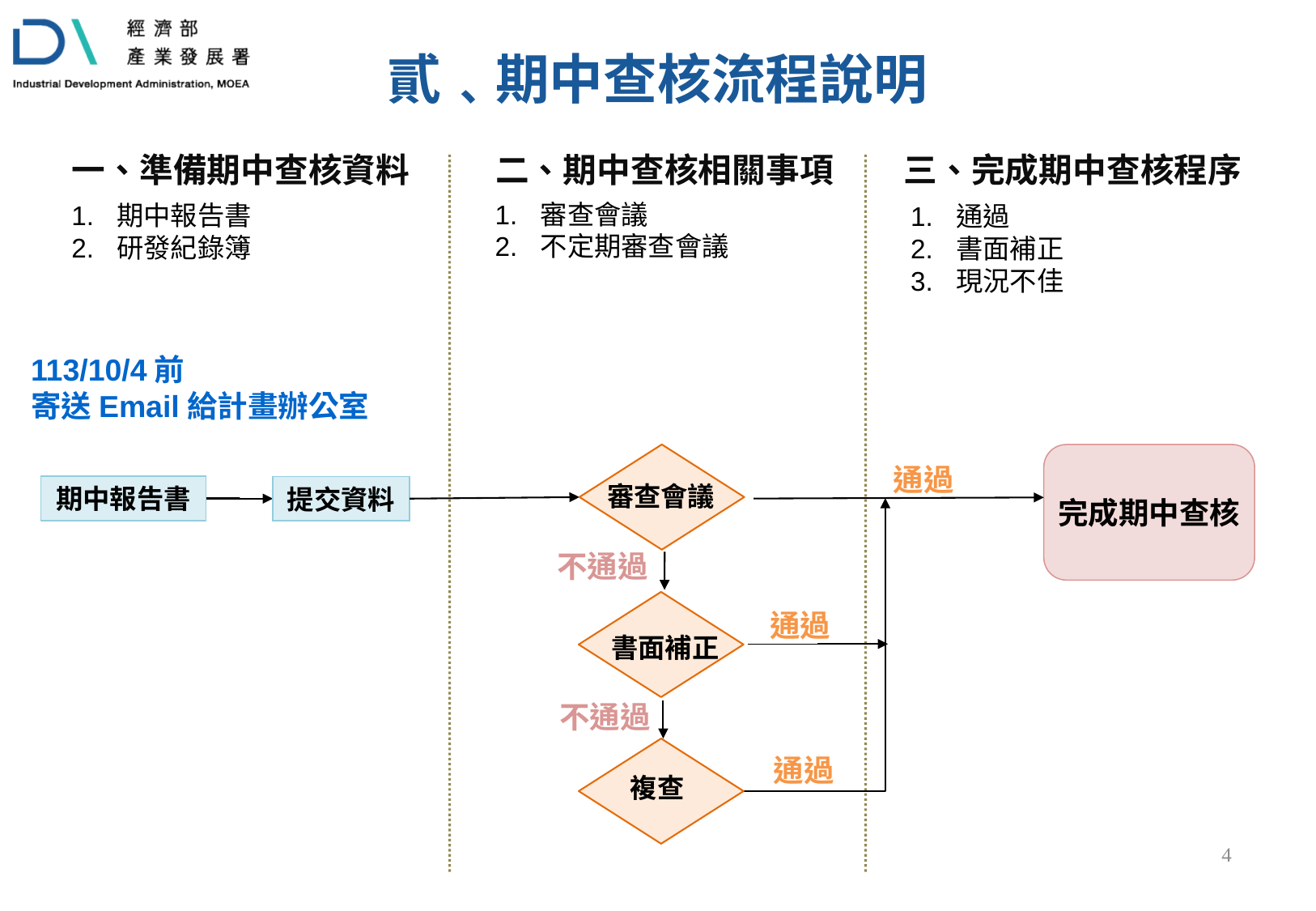

貳﹑期中查核流程說明

一、準備期中查核資料
二、期中查核相關事項
三、完成期中查核程序

審查會議
不定期審查會議
期中報告書
研發紀錄簿
通過
書面補正
現況不佳
113/10/4前
寄送Email給計畫辦公室

完成期中查核
通過
審查會議
提交資料
期中報告書
不通過

通過
書面補正
不通過

複查
通過
4